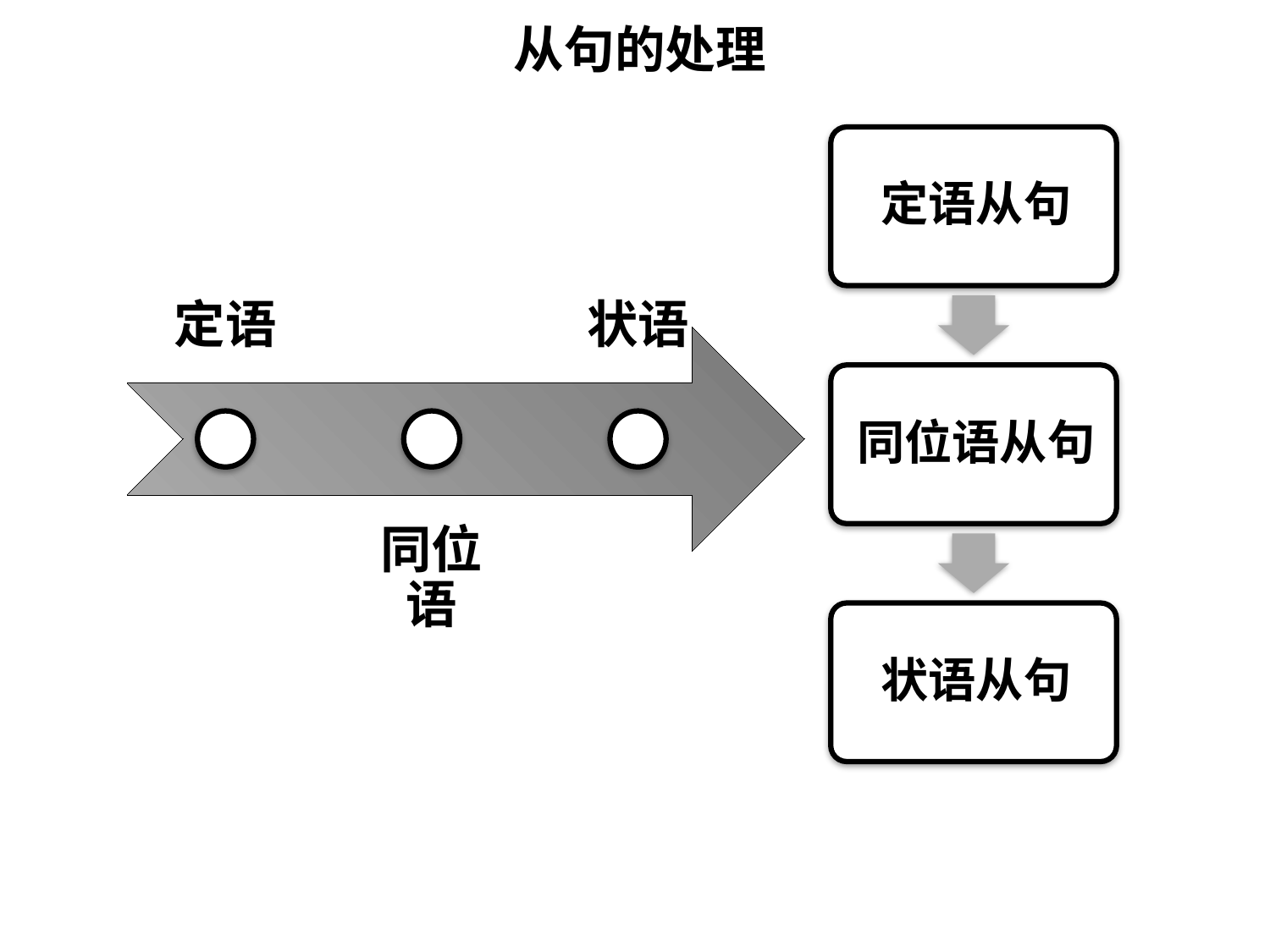

从句的处理

定语从句

同位语从句

状语从句
定语
同位语
状语